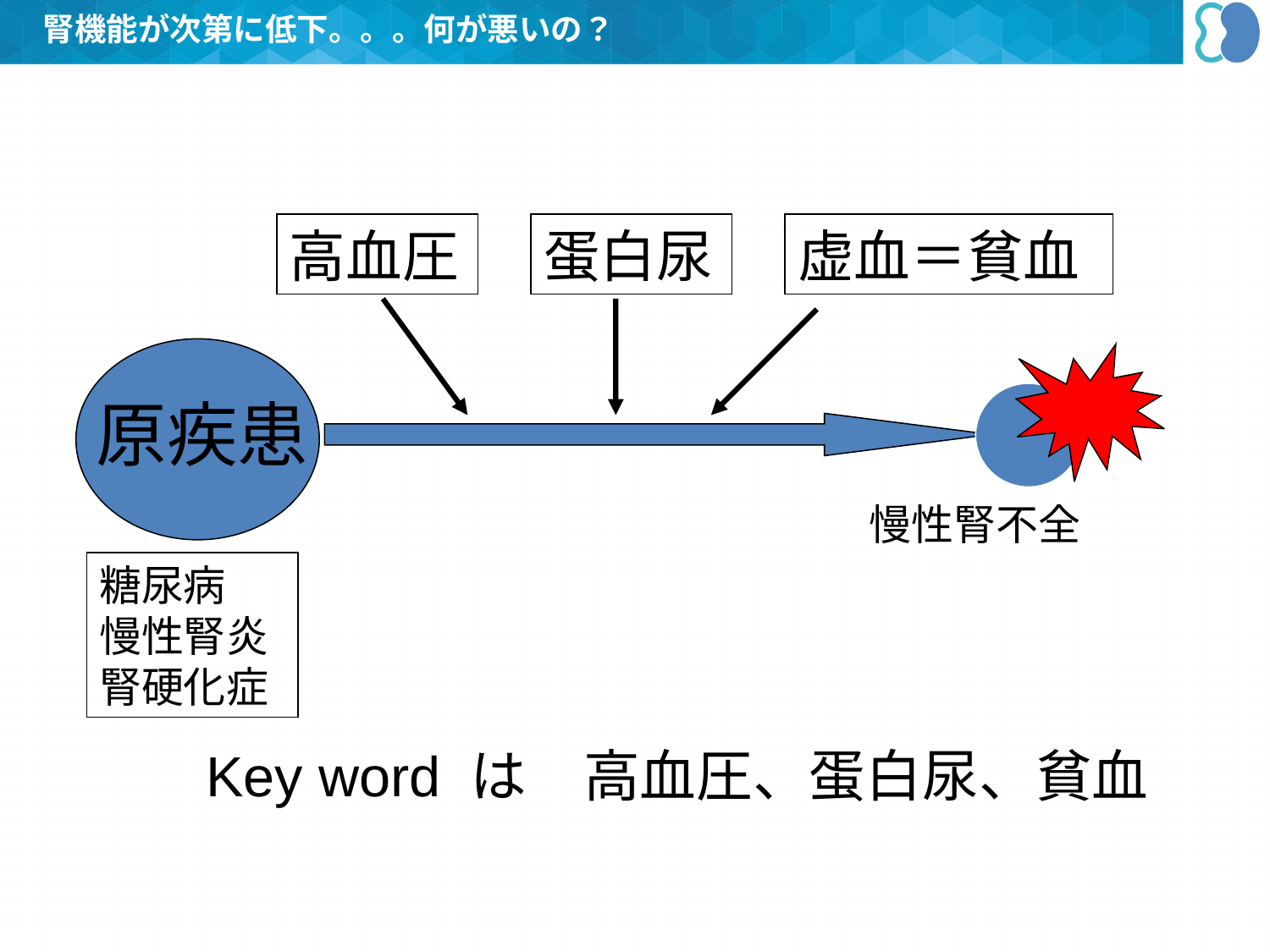

腎機能が次第に低下。。。何が悪いの？
高血圧
蛋白尿
虚血＝貧血

 原疾患

慢性腎不全
糖尿病
慢性腎炎
腎硬化症
Key word は　高血圧、蛋白尿、貧血